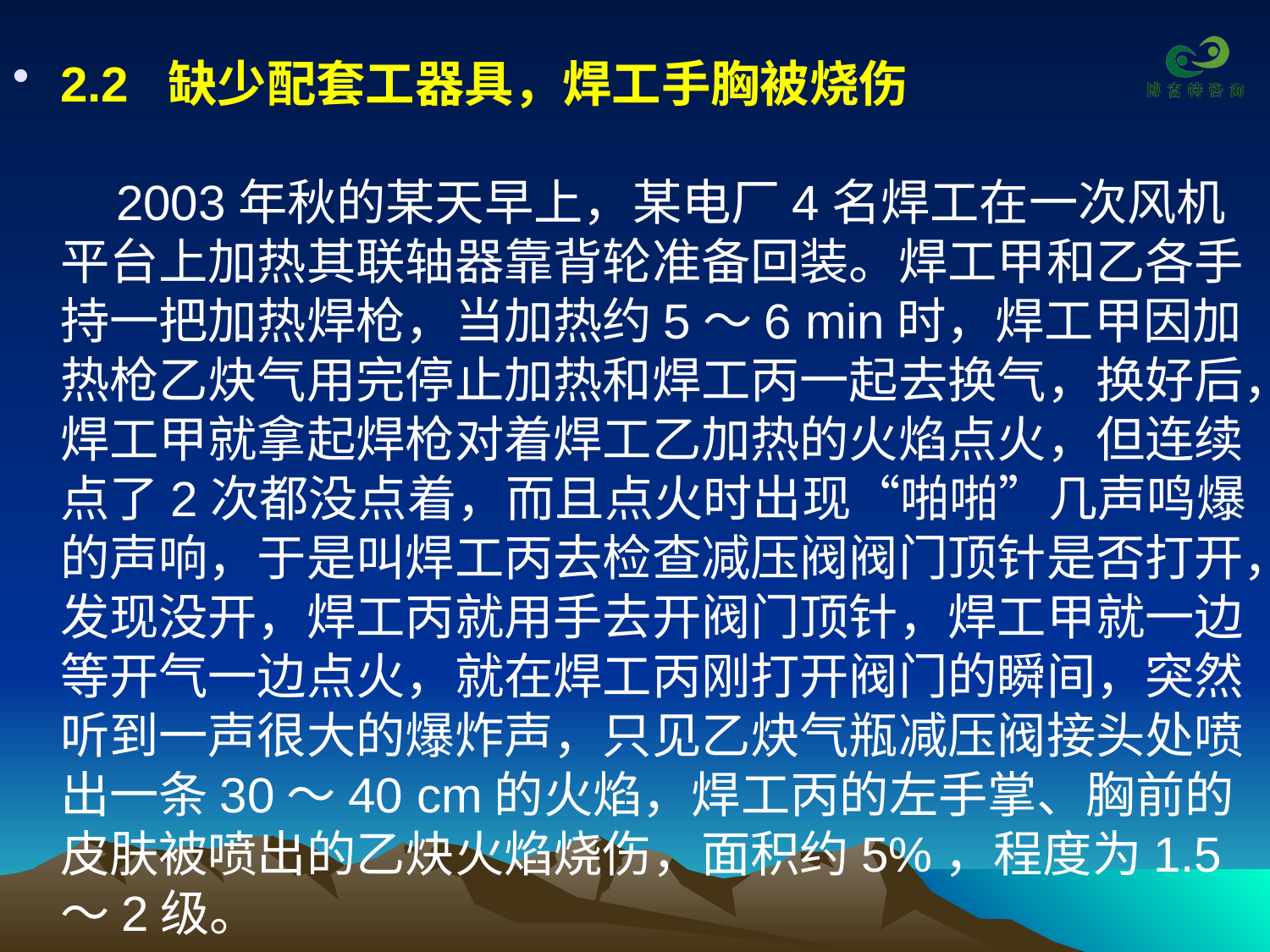

2.2  缺少配套工器具，焊工手胸被烧伤  
    2003年秋的某天早上，某电厂4名焊工在一次风机平台上加热其联轴器靠背轮准备回装。焊工甲和乙各手持一把加热焊枪，当加热约5～6 min时，焊工甲因加热枪乙炔气用完停止加热和焊工丙一起去换气，换好后，焊工甲就拿起焊枪对着焊工乙加热的火焰点火，但连续点了2次都没点着，而且点火时出现“啪啪”几声鸣爆的声响，于是叫焊工丙去检查减压阀阀门顶针是否打开，发现没开，焊工丙就用手去开阀门顶针，焊工甲就一边等开气一边点火，就在焊工丙刚打开阀门的瞬间，突然听到一声很大的爆炸声，只见乙炔气瓶减压阀接头处喷出一条30～40 cm的火焰，焊工丙的左手掌、胸前的皮肤被喷出的乙炔火焰烧伤，面积约5%，程度为1.5～2级。